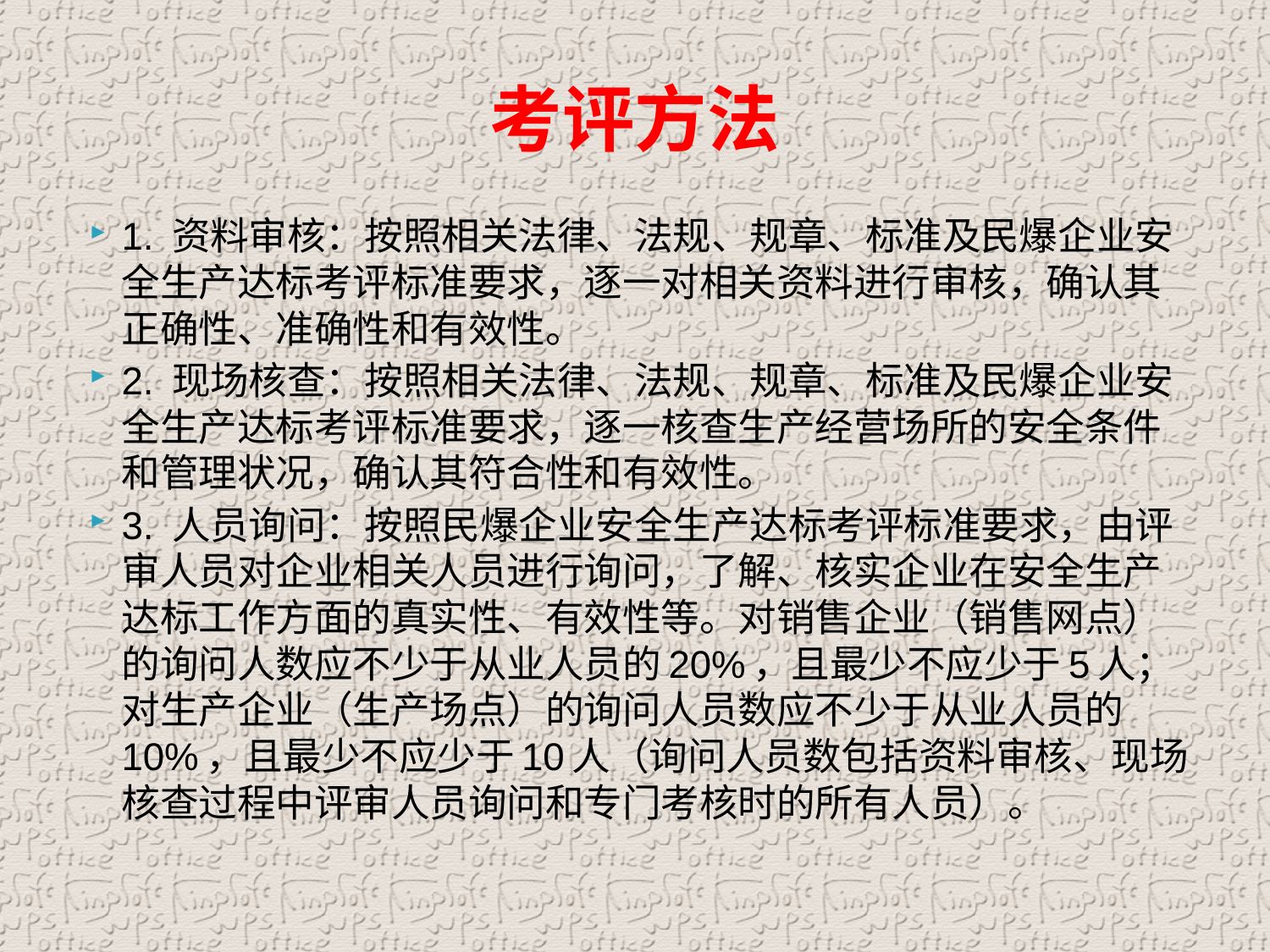

# 考评方法
1. 资料审核：按照相关法律、法规、规章、标准及民爆企业安全生产达标考评标准要求，逐一对相关资料进行审核，确认其正确性、准确性和有效性。
2. 现场核查：按照相关法律、法规、规章、标准及民爆企业安全生产达标考评标准要求，逐一核查生产经营场所的安全条件和管理状况，确认其符合性和有效性。
3. 人员询问：按照民爆企业安全生产达标考评标准要求，由评审人员对企业相关人员进行询问，了解、核实企业在安全生产达标工作方面的真实性、有效性等。对销售企业（销售网点）的询问人数应不少于从业人员的20%，且最少不应少于5人；对生产企业（生产场点）的询问人员数应不少于从业人员的10%，且最少不应少于10人（询问人员数包括资料审核、现场核查过程中评审人员询问和专门考核时的所有人员）。